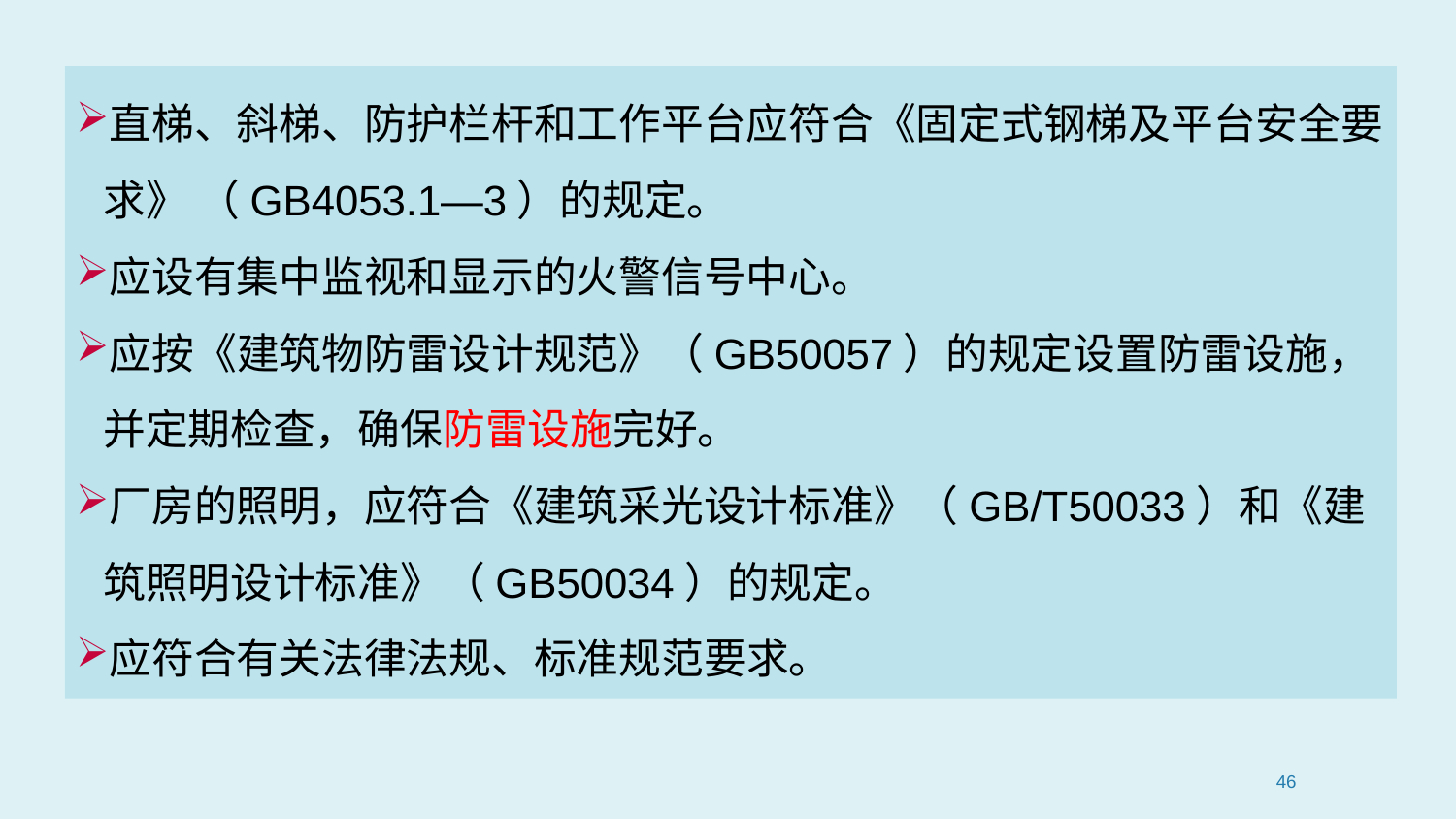

直梯、斜梯、防护栏杆和工作平台应符合《固定式钢梯及平台安全要求》 （GB4053.1—3）的规定。
应设有集中监视和显示的火警信号中心。
应按《建筑物防雷设计规范》（GB50057）的规定设置防雷设施，并定期检查，确保防雷设施完好。
厂房的照明，应符合《建筑采光设计标准》（GB/T50033）和《建筑照明设计标准》（GB50034）的规定。
应符合有关法律法规、标准规范要求。
                                     46